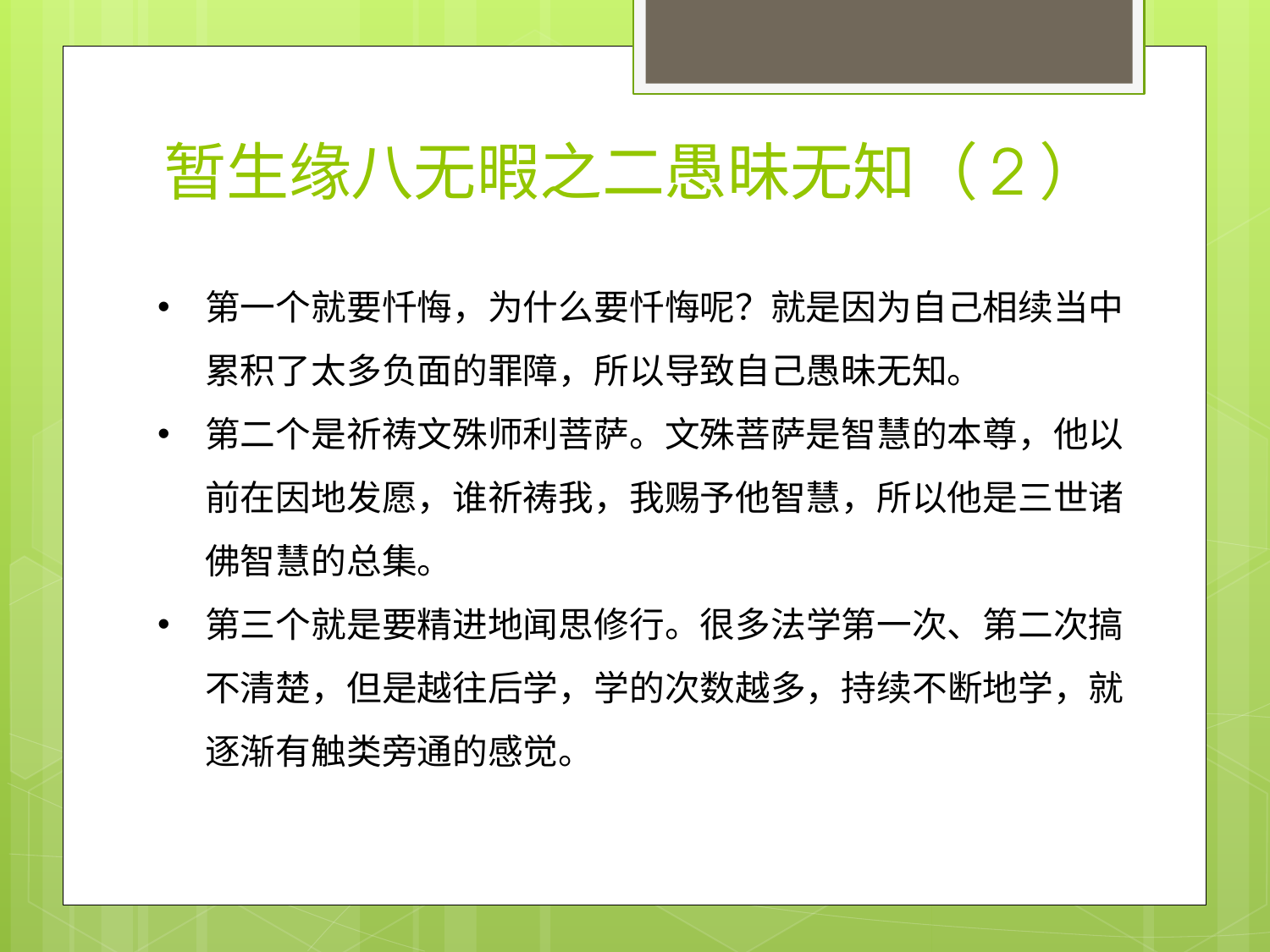

# 暂生缘八无暇之二愚昧无知（2）

第一个就要忏悔，为什么要忏悔呢？就是因为自己相续当中累积了太多负面的罪障，所以导致自己愚昧无知。
第二个是祈祷文殊师利菩萨。文殊菩萨是智慧的本尊，他以前在因地发愿，谁祈祷我，我赐予他智慧，所以他是三世诸佛智慧的总集。
第三个就是要精进地闻思修行。很多法学第一次、第二次搞不清楚，但是越往后学，学的次数越多，持续不断地学，就逐渐有触类旁通的感觉。